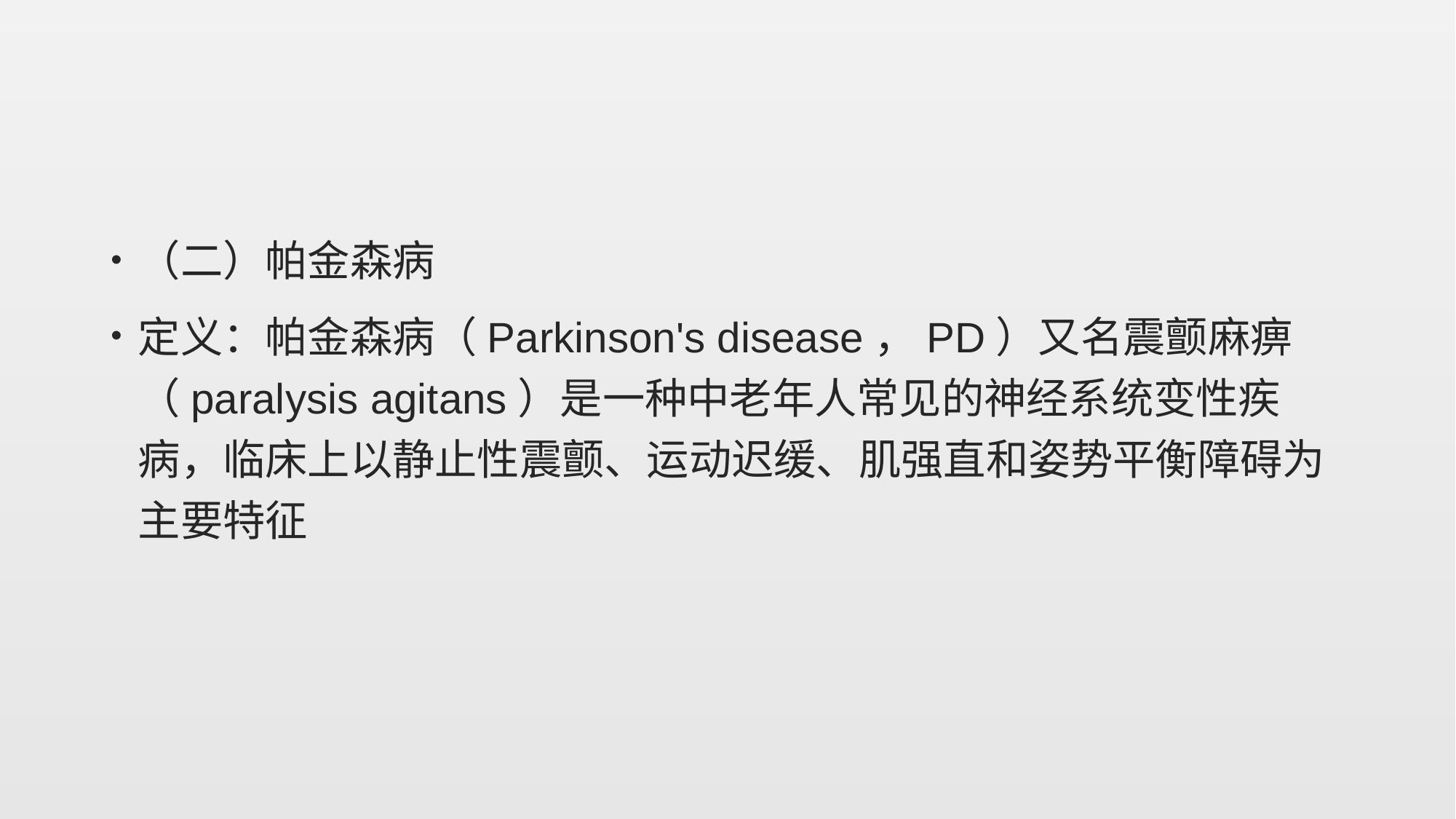

#
（二）帕金森病
定义：帕金森病（Parkinson's disease，PD）又名震颤麻痹（paralysis agitans）是一种中老年人常见的神经系统变性疾病，临床上以静止性震颤、运动迟缓、肌强直和姿势平衡障碍为主要特征